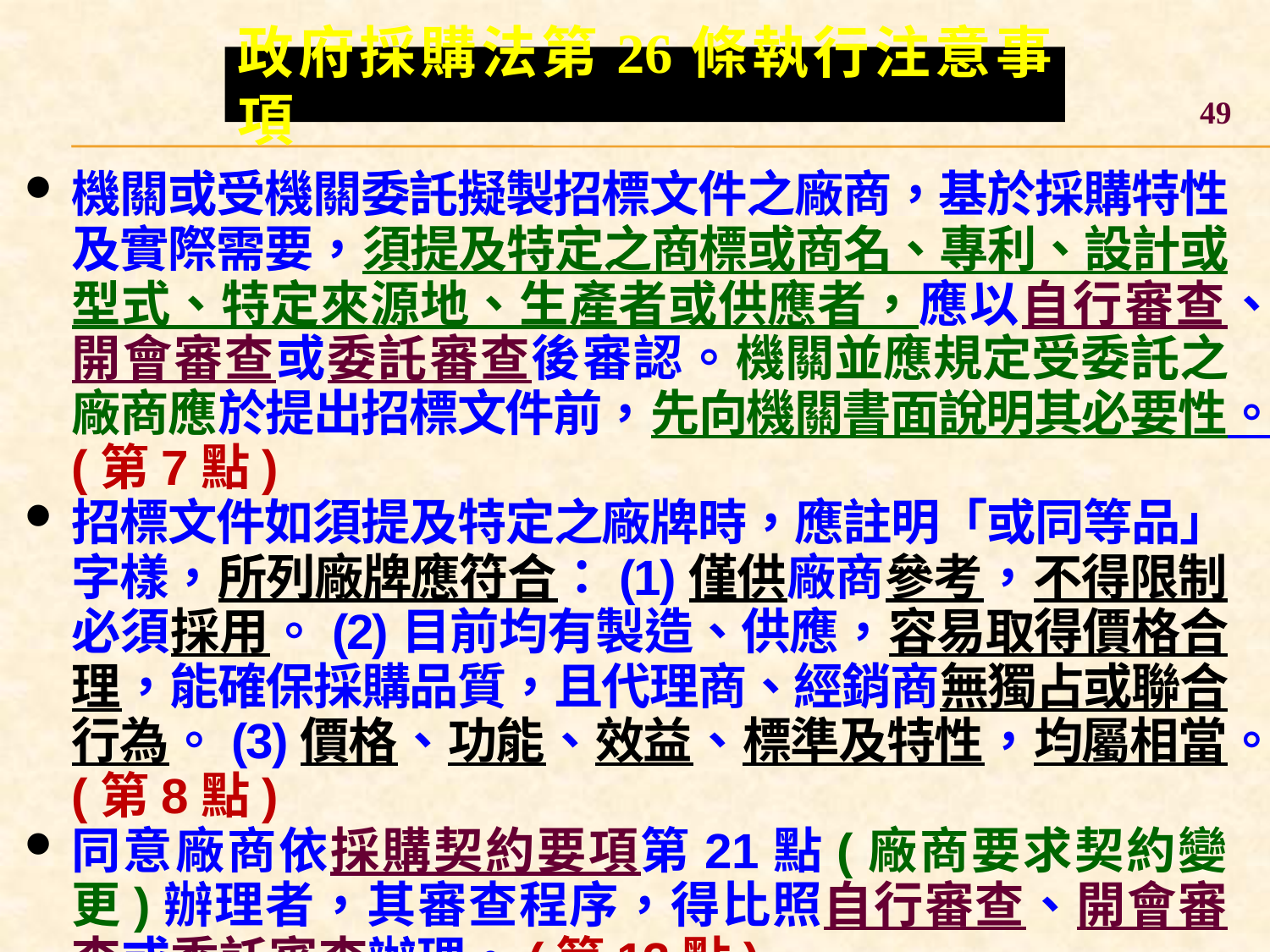

政府採購法第26條執行注意事項
49
機關或受機關委託擬製招標文件之廠商，基於採購特性及實際需要，須提及特定之商標或商名、專利、設計或型式、特定來源地、生產者或供應者，應以自行審查、開會審查或委託審查後審認。機關並應規定受委託之廠商應於提出招標文件前，先向機關書面說明其必要性。(第7點)
招標文件如須提及特定之廠牌時，應註明「或同等品」字樣，所列廠牌應符合：(1)僅供廠商參考，不得限制必須採用。(2)目前均有製造、供應，容易取得價格合理，能確保採購品質，且代理商、經銷商無獨占或聯合行為。(3)價格、功能、效益、標準及特性，均屬相當。(第8點)
同意廠商依採購契約要項第21點(廠商要求契約變更)辦理者，其審查程序，得比照自行審查、開會審查或委託審查辦理。(第13點)